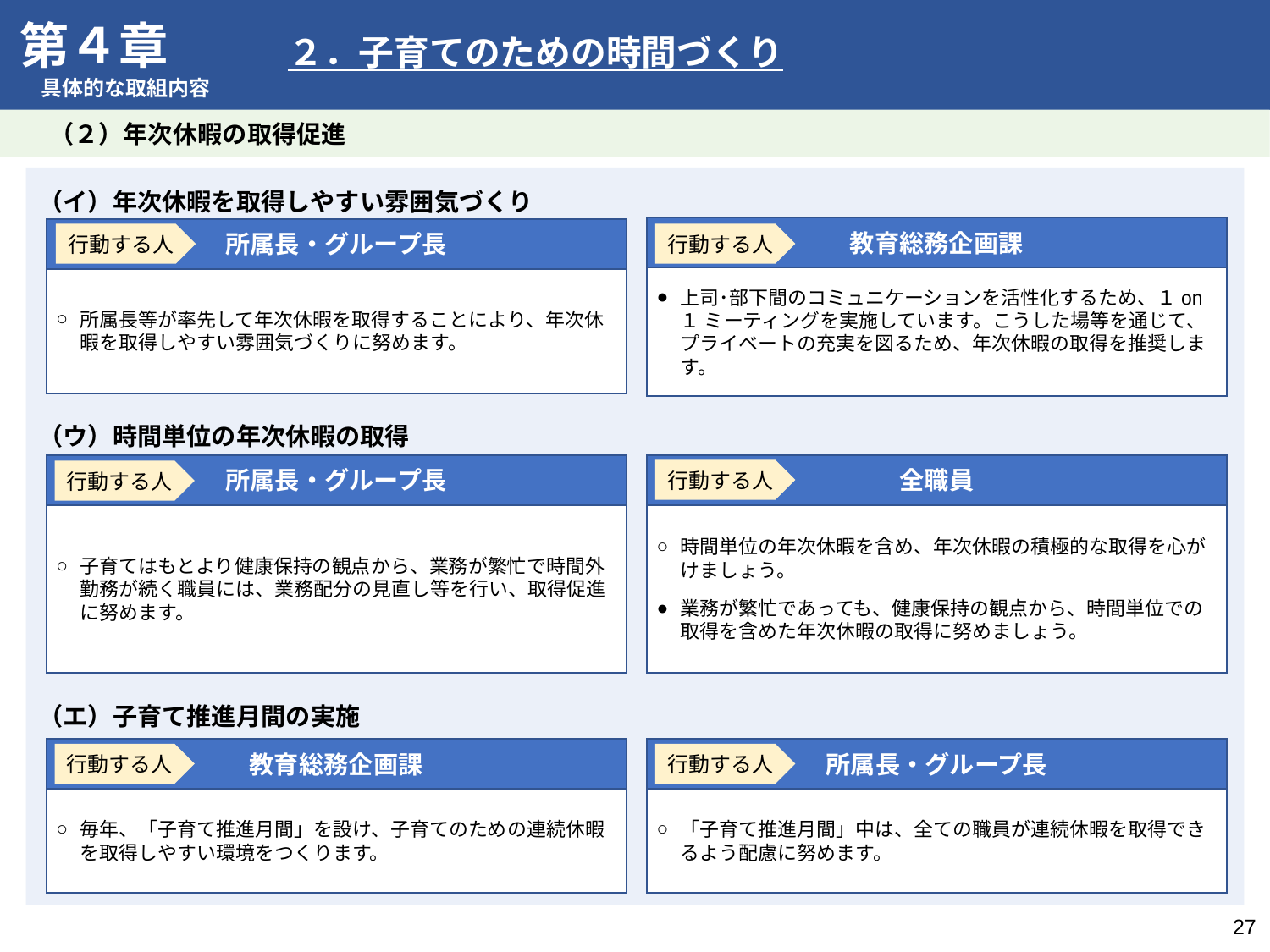

第４章
具体的な取組内容
　２．子育てのための時間づくり

　　（２）年次休暇の取得促進

（イ）年次休暇を取得しやすい雰囲気づくり
教育総務企画課
上司･部下間のコミュニケーションを活性化するため、１on１ ミーティングを実施しています。こうした場等を通じて、プライベートの充実を図るため、年次休暇の取得を推奨します。
所属長・グループ長
所属長等が率先して年次休暇を取得することにより、年次休暇を取得しやすい雰囲気づくりに努めます。
行動する人
行動する人
（ウ）時間単位の年次休暇の取得
所属長・グループ長
子育てはもとより健康保持の観点から、業務が繁忙で時間外勤務が続く職員には、業務配分の見直し等を行い、取得促進に努めます。
全職員
時間単位の年次休暇を含め、年次休暇の積極的な取得を心がけましょう。

業務が繁忙であっても、健康保持の観点から、時間単位での取得を含めた年次休暇の取得に努めましょう。
行動する人
行動する人
（エ）子育て推進月間の実施
教育総務企画課
所属長・グループ長
行動する人
行動する人
「子育て推進月間」中は、全ての職員が連続休暇を取得できるよう配慮に努めます。
毎年、「子育て推進月間」を設け、子育てのための連続休暇を取得しやすい環境をつくります。
27